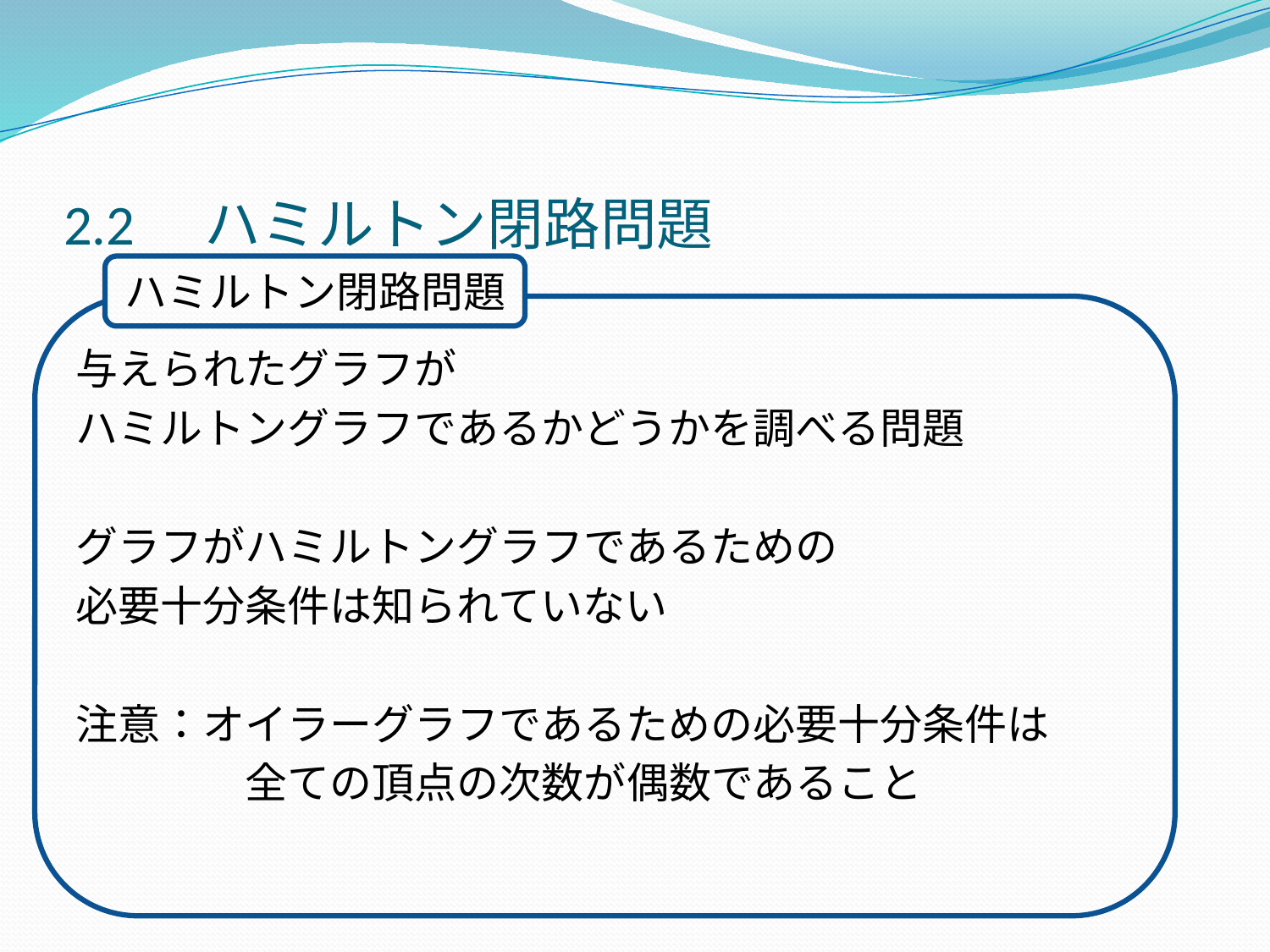

2.2　ハミルトン閉路問題
ハミルトン閉路問題

与えられたグラフが
ハミルトングラフであるかどうかを調べる問題

グラフがハミルトングラフであるための
必要十分条件は知られていない

注意：オイラーグラフであるための必要十分条件は
　　　　全ての頂点の次数が偶数であること

#